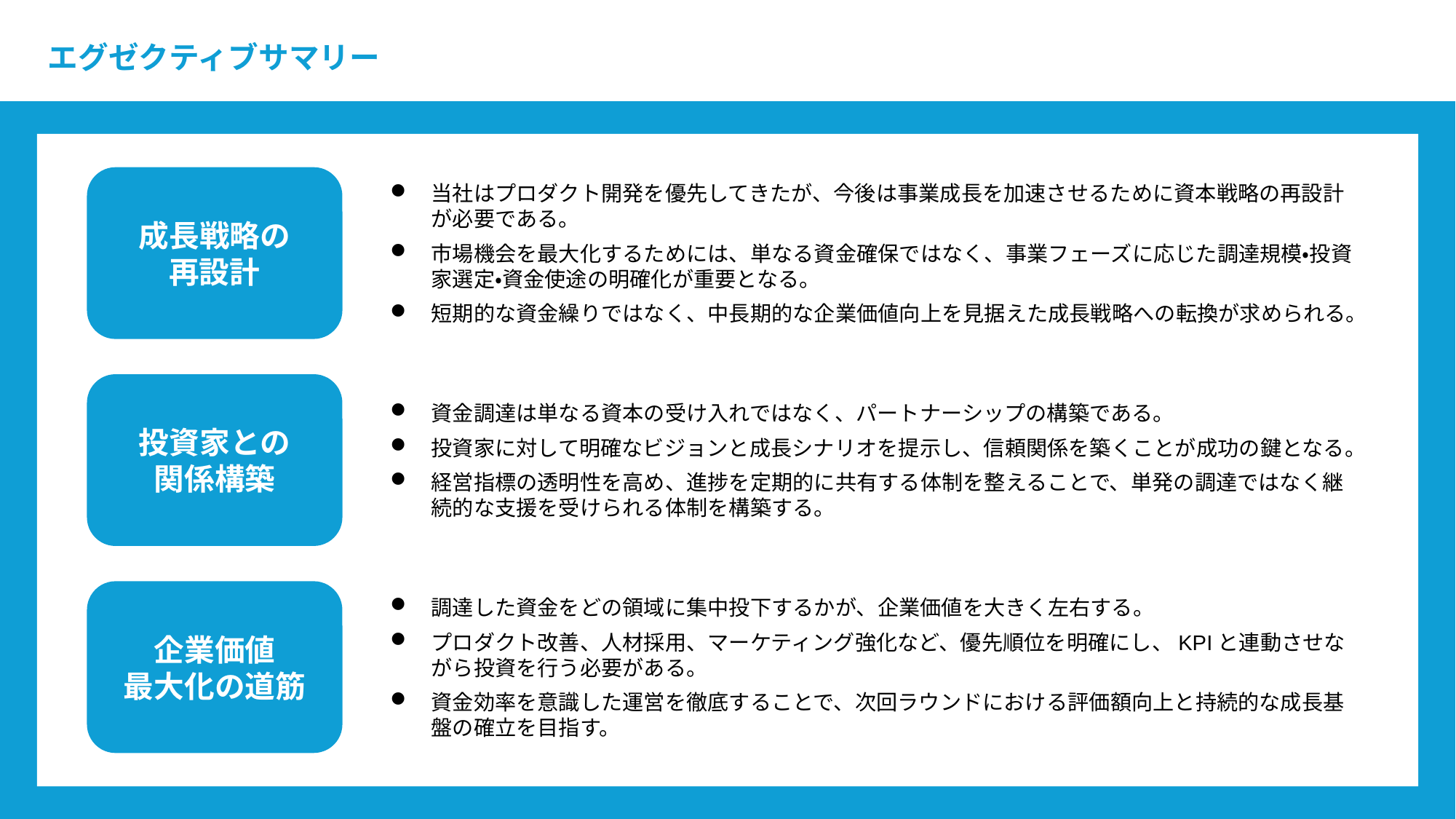

エグゼクティブサマリー

成長戦略の
再設計
当社はプロダクト開発を優先してきたが、今後は事業成長を加速させるために資本戦略の再設計が必要である。
市場機会を最大化するためには、単なる資金確保ではなく、事業フェーズに応じた調達規模・投資家選定・資金使途の明確化が重要となる。
短期的な資金繰りではなく、中長期的な企業価値向上を見据えた成長戦略への転換が求められる。
投資家との
関係構築
資金調達は単なる資本の受け入れではなく、パートナーシップの構築である。
投資家に対して明確なビジョンと成長シナリオを提示し、信頼関係を築くことが成功の鍵となる。
経営指標の透明性を高め、進捗を定期的に共有する体制を整えることで、単発の調達ではなく継続的な支援を受けられる体制を構築する。
企業価値
最大化の道筋
調達した資金をどの領域に集中投下するかが、企業価値を大きく左右する。
プロダクト改善、人材採用、マーケティング強化など、優先順位を明確にし、KPIと連動させながら投資を行う必要がある。
資金効率を意識した運営を徹底することで、次回ラウンドにおける評価額向上と持続的な成長基盤の確立を目指す。